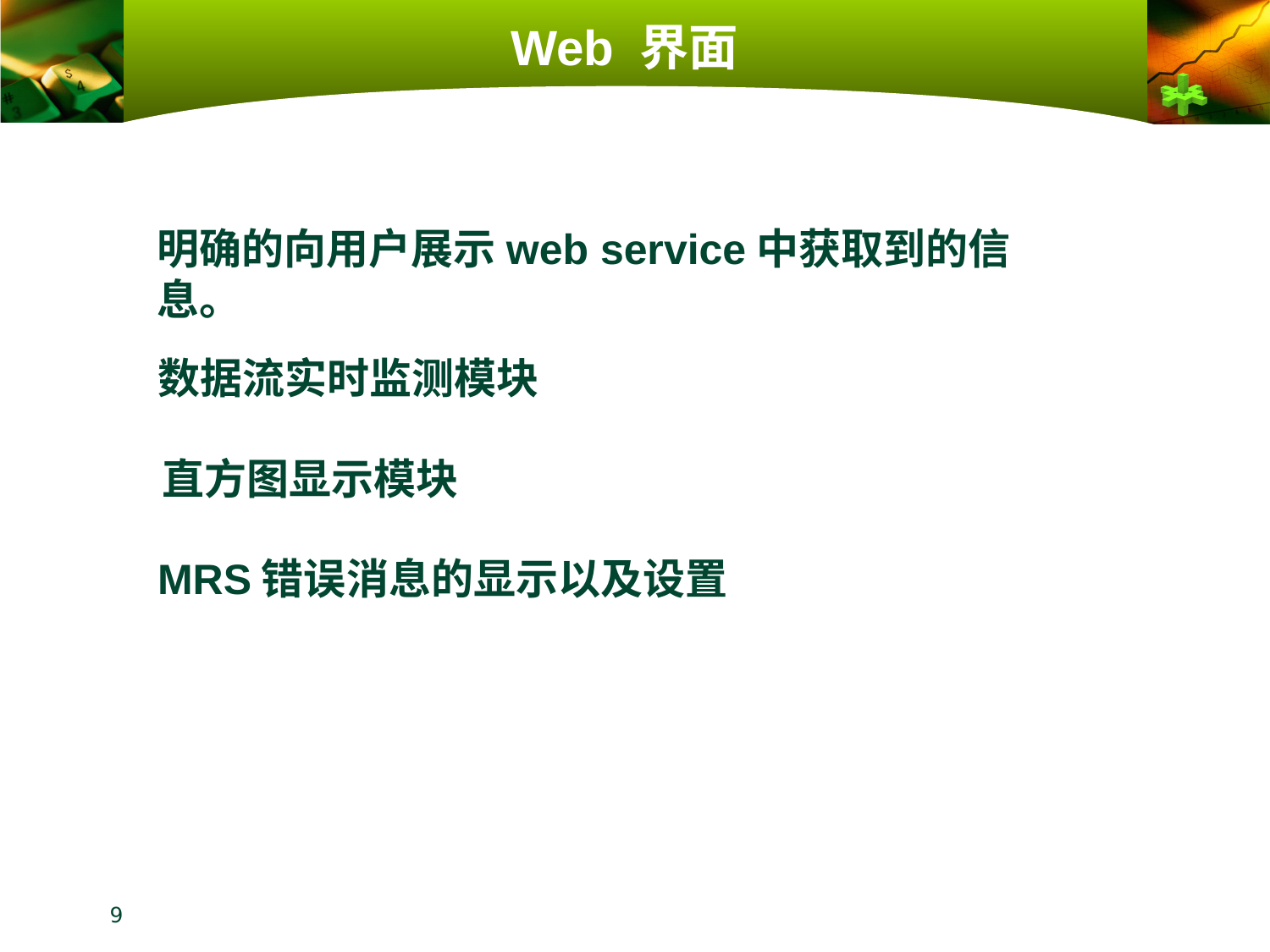

# Web 界面
明确的向用户展示web service中获取到的信息。
数据流实时监测模块
直方图显示模块
MRS错误消息的显示以及设置
9